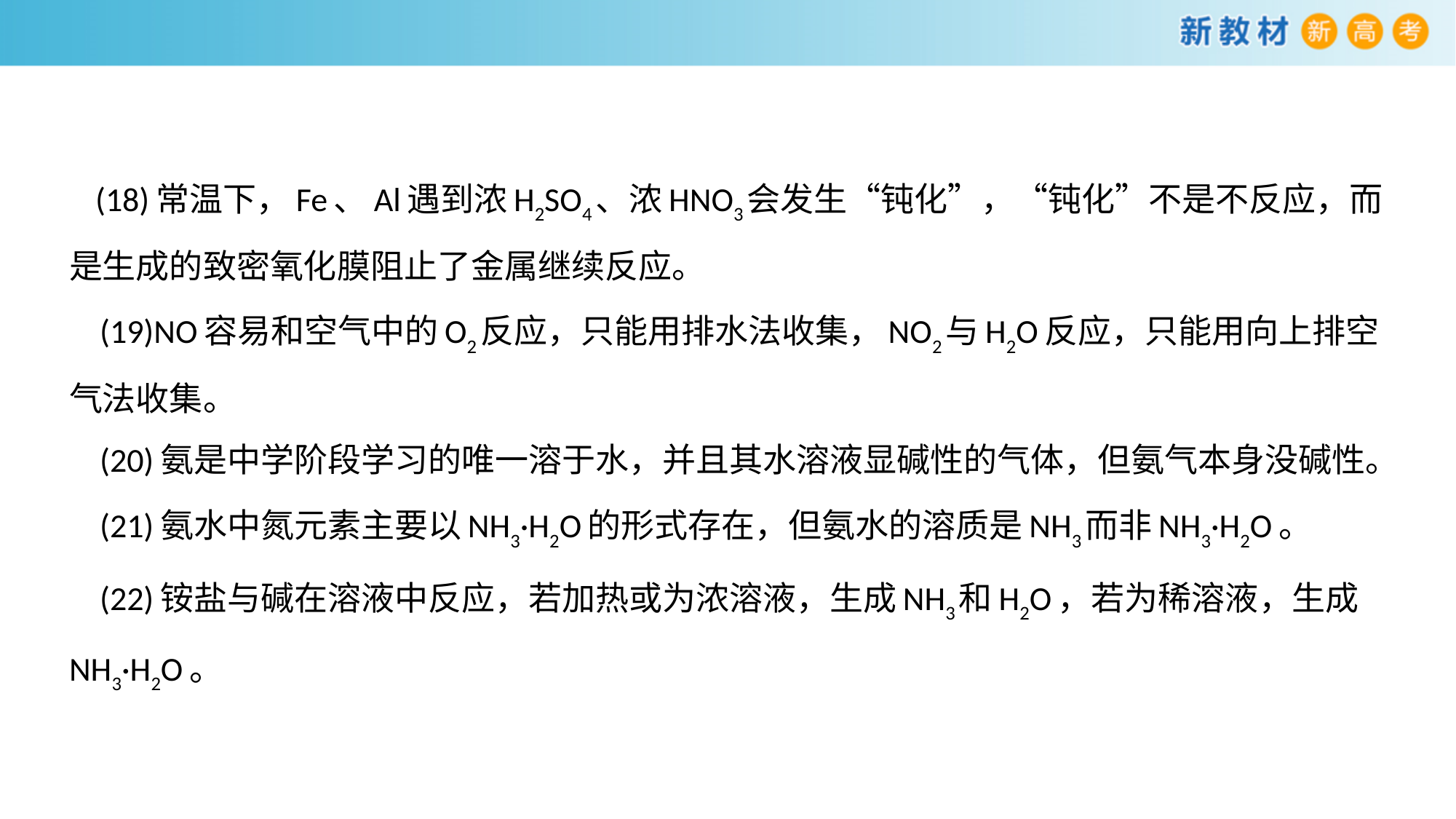

(18)常温下，Fe、Al遇到浓H2SO4、浓HNO3会发生“钝化”，“钝化”不是不反应，而是生成的致密氧化膜阻止了金属继续反应。
    (19)NO容易和空气中的O2反应，只能用排水法收集，NO2与H2O反应，只能用向上排空气法收集。
    (20)氨是中学阶段学习的唯一溶于水，并且其水溶液显碱性的气体，但氨气本身没碱性。
    (21)氨水中氮元素主要以NH3·H2O的形式存在，但氨水的溶质是NH3而非NH3·H2O。
    (22)铵盐与碱在溶液中反应，若加热或为浓溶液，生成NH3和H2O，若为稀溶液，生成NH3·H2O。